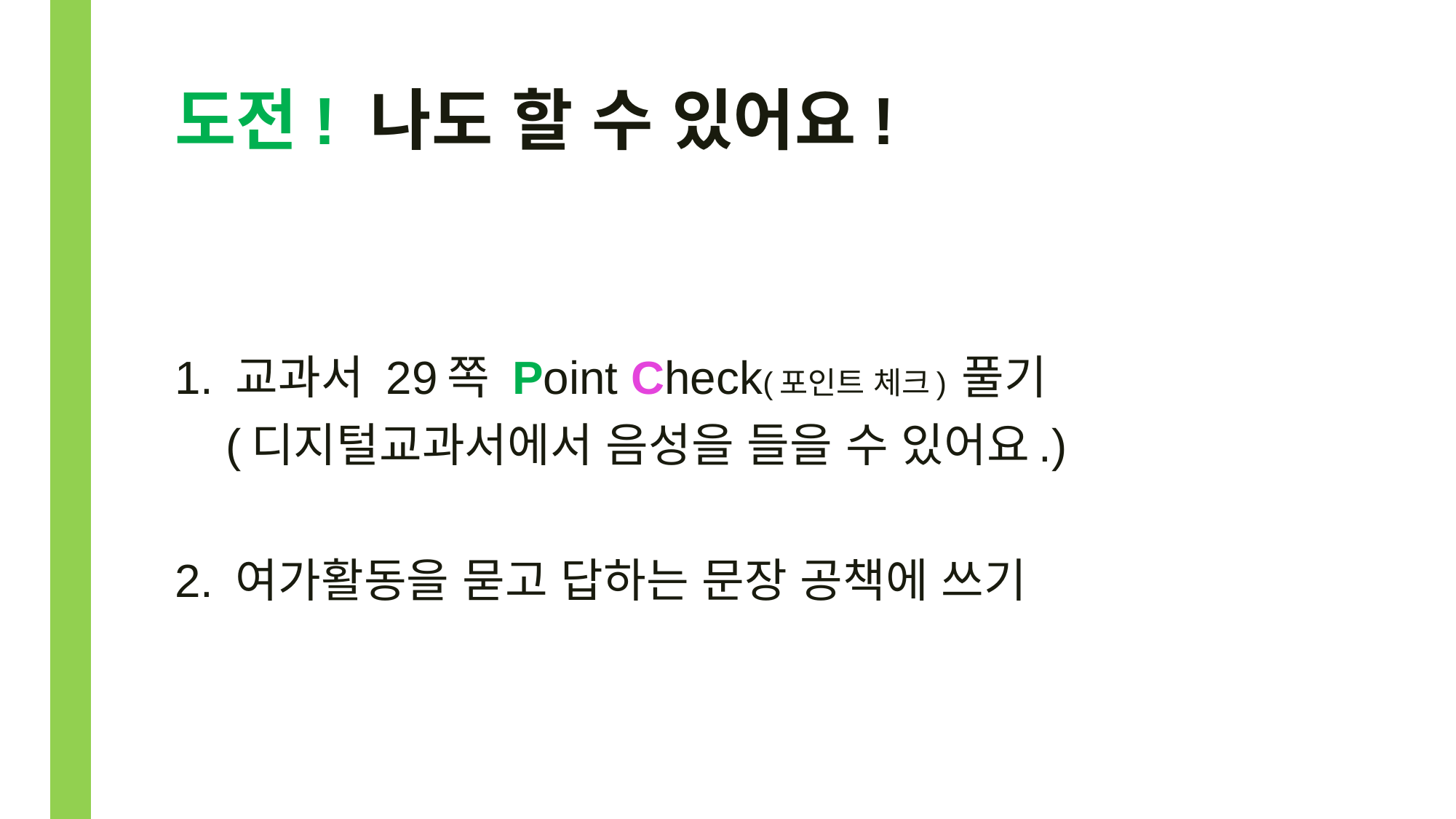

# 도전! 나도 할 수 있어요!
1. 교과서 29쪽 Point Check(포인트 체크) 풀기
    (디지털교과서에서 음성을 들을 수 있어요.)

2. 여가활동을 묻고 답하는 문장 공책에 쓰기